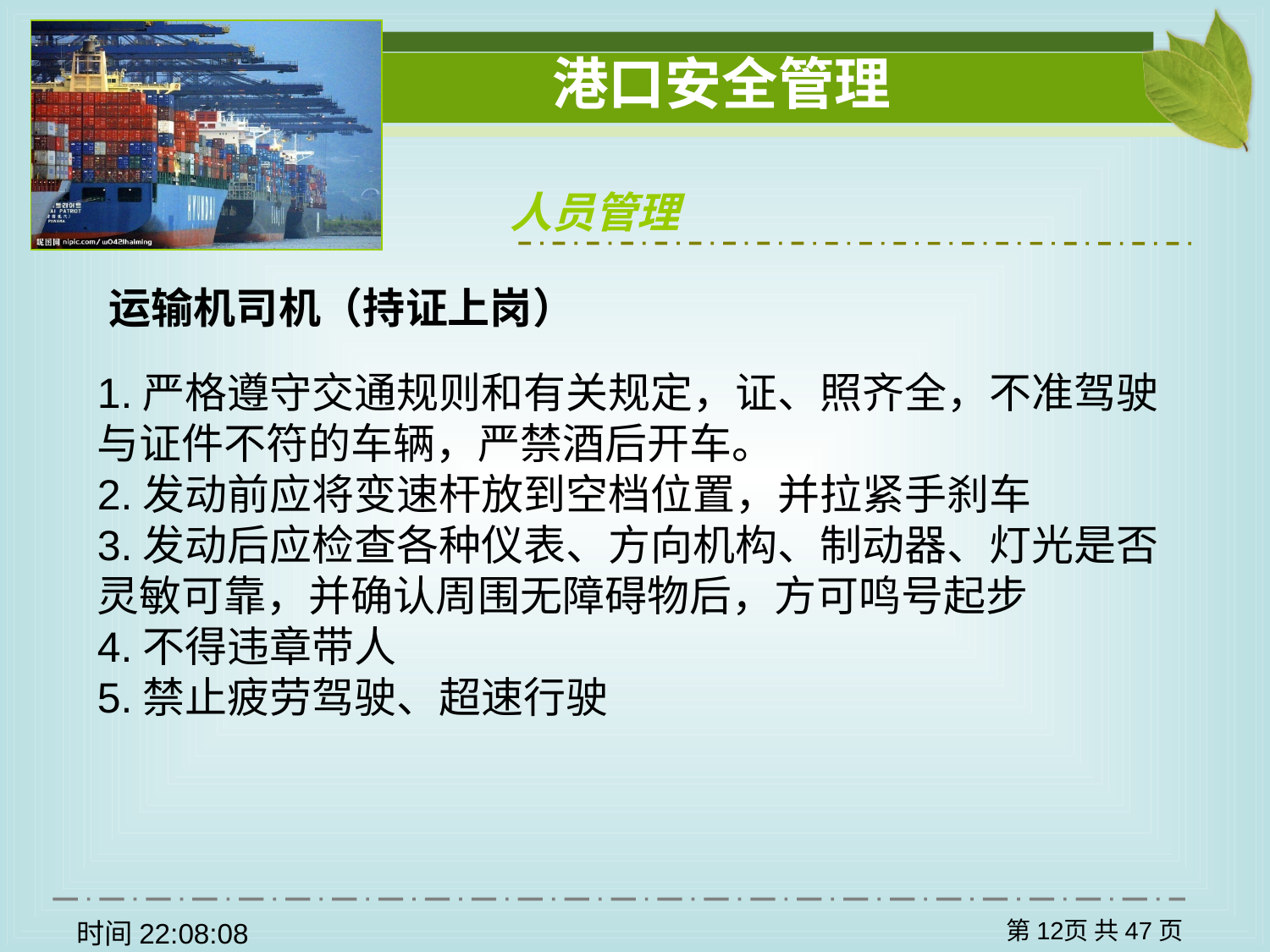

人员管理

运输机司机（持证上岗）
1.严格遵守交通规则和有关规定，证、照齐全，不准驾驶与证件不符的车辆，严禁酒后开车。
2.发动前应将变速杆放到空档位置，并拉紧手刹车
3.发动后应检查各种仪表、方向机构、制动器、灯光是否灵敏可靠，并确认周围无障碍物后，方可鸣号起步
4.不得违章带人
5.禁止疲劳驾驶、超速行驶

第12页 共47页
时间22:08:08